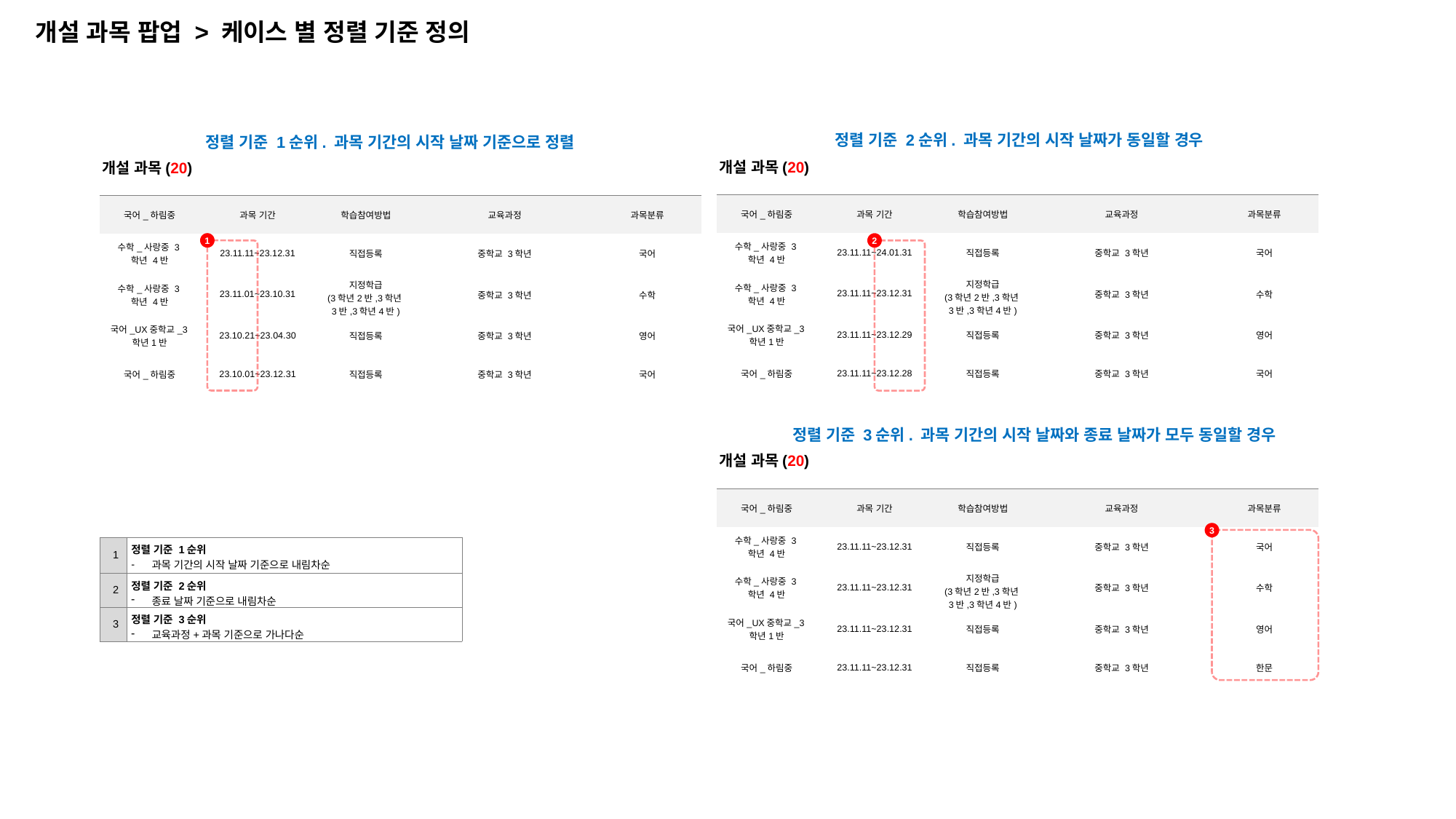

개설 과목 팝업 > 케이스 별 정렬 기준 정의
정렬 기준 2순위. 과목 기간의 시작 날짜가 동일할 경우
정렬 기준 1순위. 과목 기간의 시작 날짜 기준으로 정렬
개설 과목(20)
개설 과목(20)
| 국어\_하림중 | 과목 기간 | 학습참여방법 | 교육과정 | 과목분류 |
| --- | --- | --- | --- | --- |
| 수학\_사랑중 3학년 4반 | 23.11.11~24.01.31 | 직접등록 | 중학교 3학년 | 국어 |
| 수학\_사랑중 3학년 4반 | 23.11.11~23.12.31 | 지정학급 (3학년2반,3학년3반,3학년4반) | 중학교 3학년 | 수학 |
| 국어\_UX중학교\_3학년1반 | 23.11.11~23.12.29 | 직접등록 | 중학교 3학년 | 영어 |
| 국어\_하림중 | 23.11.11~23.12.28 | 직접등록 | 중학교 3학년 | 국어 |
| 국어\_하림중 | 과목 기간 | 학습참여방법 | 교육과정 | 과목분류 |
| --- | --- | --- | --- | --- |
| 수학\_사랑중 3학년 4반 | 23.11.11~23.12.31 | 직접등록 | 중학교 3학년 | 국어 |
| 수학\_사랑중 3학년 4반 | 23.11.01~23.10.31 | 지정학급 (3학년2반,3학년3반,3학년4반) | 중학교 3학년 | 수학 |
| 국어\_UX중학교\_3학년1반 | 23.10.21~23.04.30 | 직접등록 | 중학교 3학년 | 영어 |
| 국어\_하림중 | 23.10.01~23.12.31 | 직접등록 | 중학교 3학년 | 국어 |
1
2

정렬 기준 3순위. 과목 기간의 시작 날짜와 종료 날짜가 모두 동일할 경우
개설 과목(20)
| 국어\_하림중 | 과목 기간 | 학습참여방법 | 교육과정 | 과목분류 |
| --- | --- | --- | --- | --- |
| 수학\_사랑중 3학년 4반 | 23.11.11~23.12.31 | 직접등록 | 중학교 3학년 | 국어 |
| 수학\_사랑중 3학년 4반 | 23.11.11~23.12.31 | 지정학급 (3학년2반,3학년3반,3학년4반) | 중학교 3학년 | 수학 |
| 국어\_UX중학교\_3학년1반 | 23.11.11~23.12.31 | 직접등록 | 중학교 3학년 | 영어 |
| 국어\_하림중 | 23.11.11~23.12.31 | 직접등록 | 중학교 3학년 | 한문 |
3

| 1 | 정렬 기준 1순위 과목 기간의 시작 날짜 기준으로 내림차순 |
| --- | --- |
| 2 | 정렬 기준 2순위 종료 날짜 기준으로 내림차순 |
| 3 | 정렬 기준 3순위 교육과정+과목 기준으로 가나다순 |